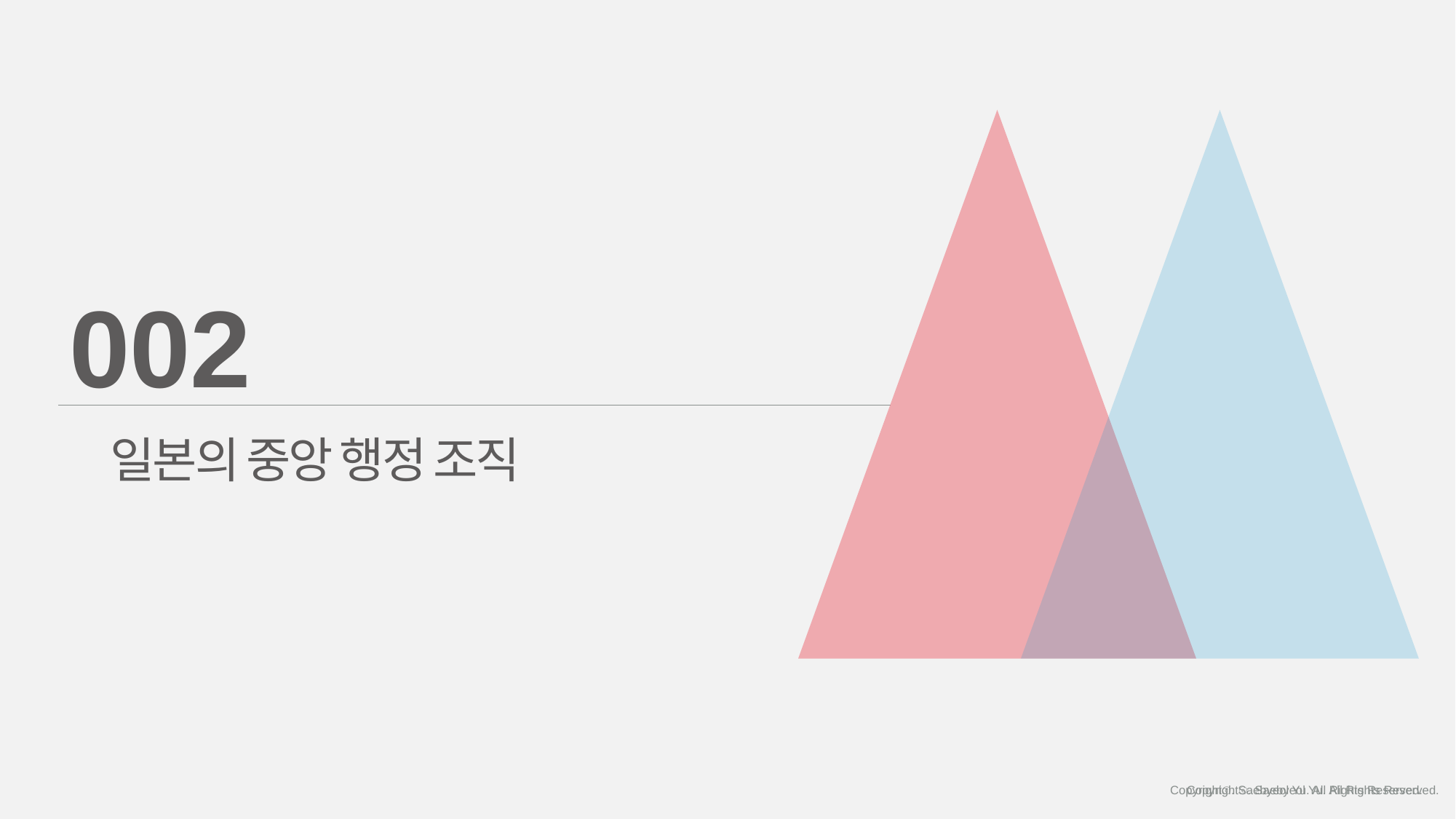

002
일본의 중앙 행정 조직
Copyrightⓒ. Saebyeol Yu. All Rights Reserved.